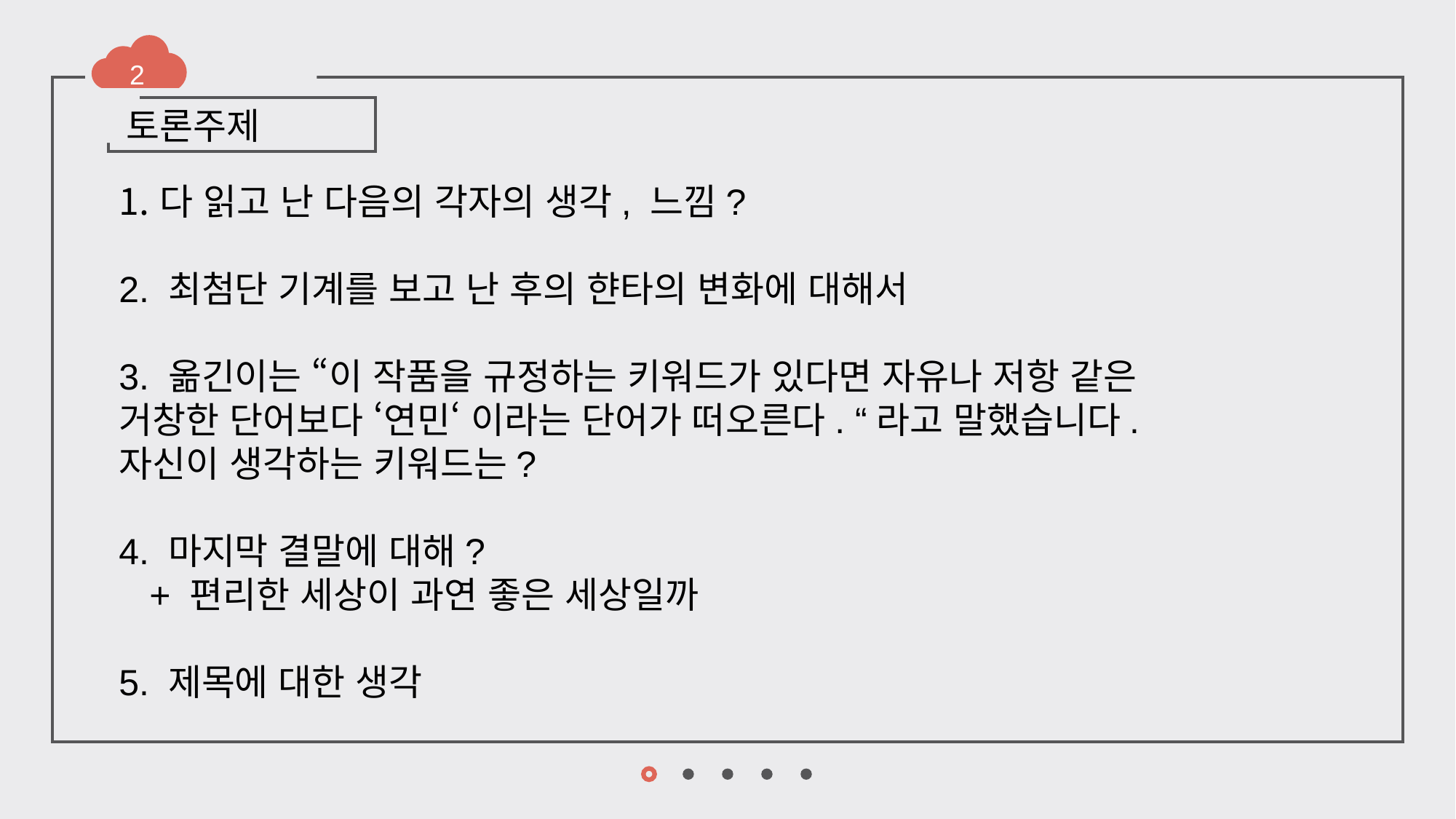

2

토론주제
다 읽고 난 다음의 각자의 생각, 느낌?

2. 최첨단 기계를 보고 난 후의 햔타의 변화에 대해서

3. 옮긴이는 “이 작품을 규정하는 키워드가 있다면 자유나 저항 같은 거창한 단어보다 ‘연민‘ 이라는 단어가 떠오른다. “라고 말했습니다. 자신이 생각하는 키워드는?

4. 마지막 결말에 대해?
   + 편리한 세상이 과연 좋은 세상일까

5. 제목에 대한 생각